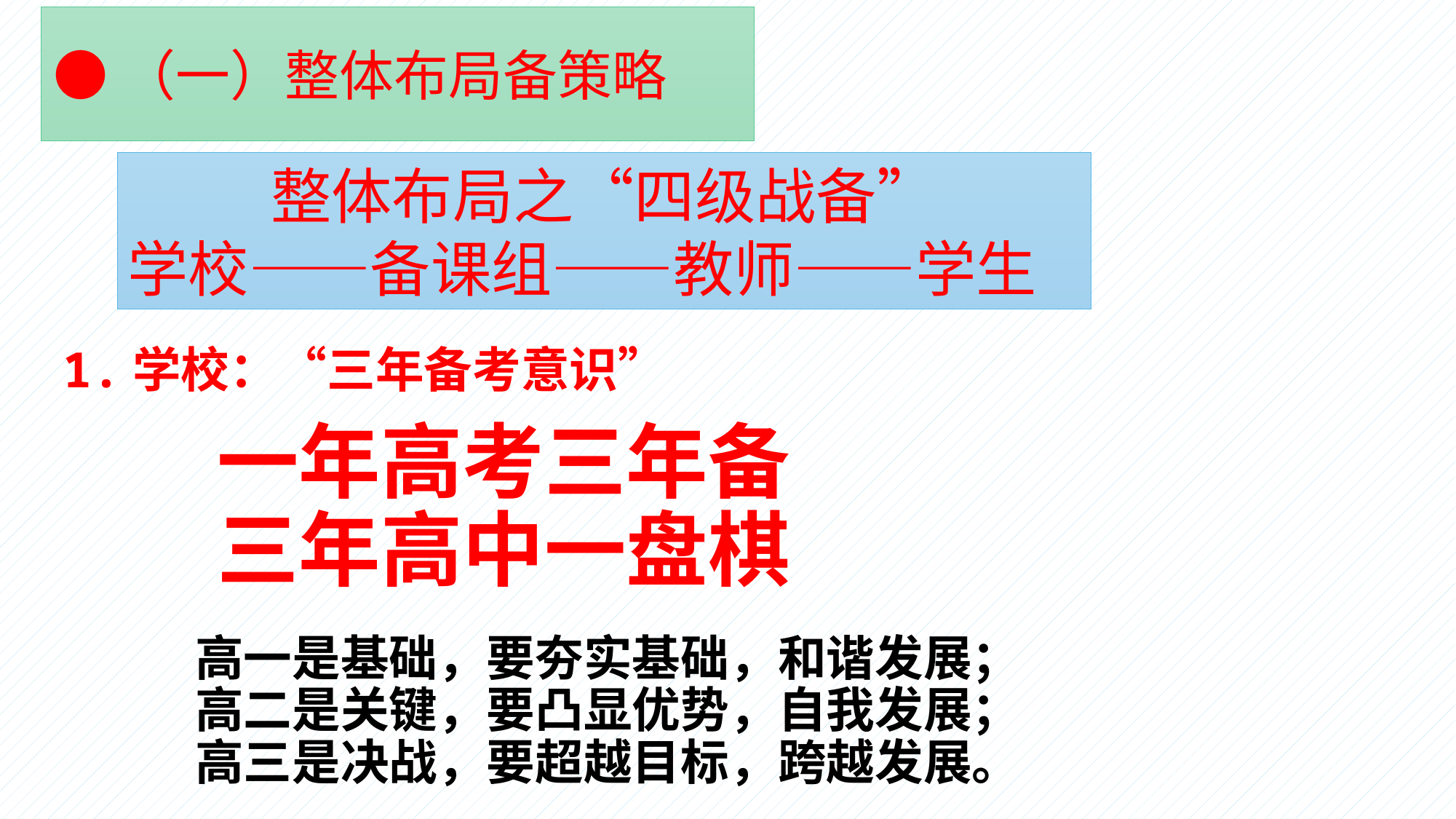

●（一）整体布局备策略
整体布局之“四级战备”
学校——备课组——教师——学生
1.学校：“三年备考意识”
一年高考三年备
三年高中一盘棋
高一是基础，要夯实基础，和谐发展；
高二是关键，要凸显优势，自我发展；
高三是决战，要超越目标，跨越发展。